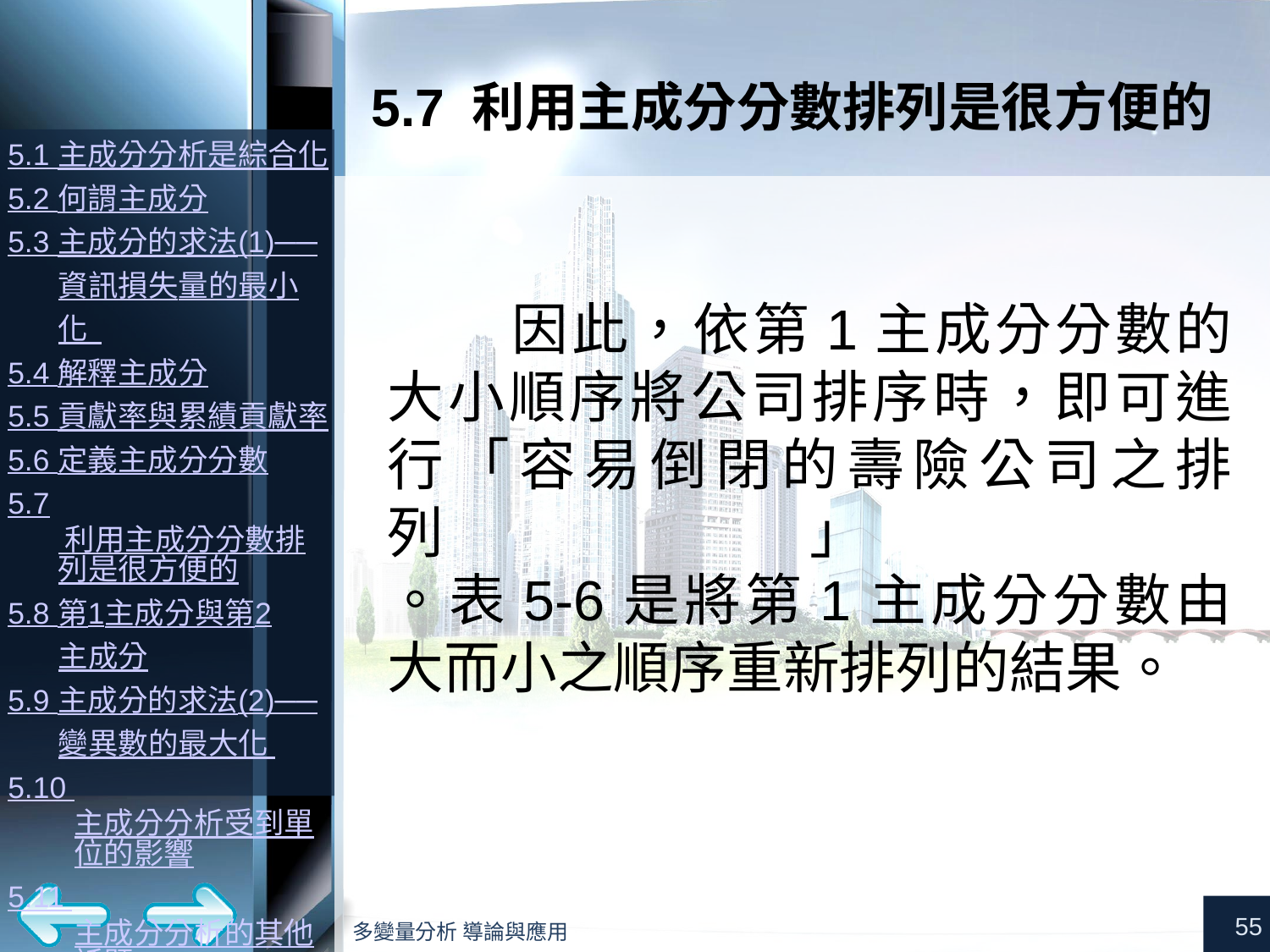

# 5.7 利用主成分分數排列是很方便的
因此，依第1主成分分數的大小順序將公司排序時，即可進行「容易倒閉的壽險公司之排列」
。表5-6是將第1主成分分數由大而小之順序重新排列的結果。

55
多變量分析 導論與應用